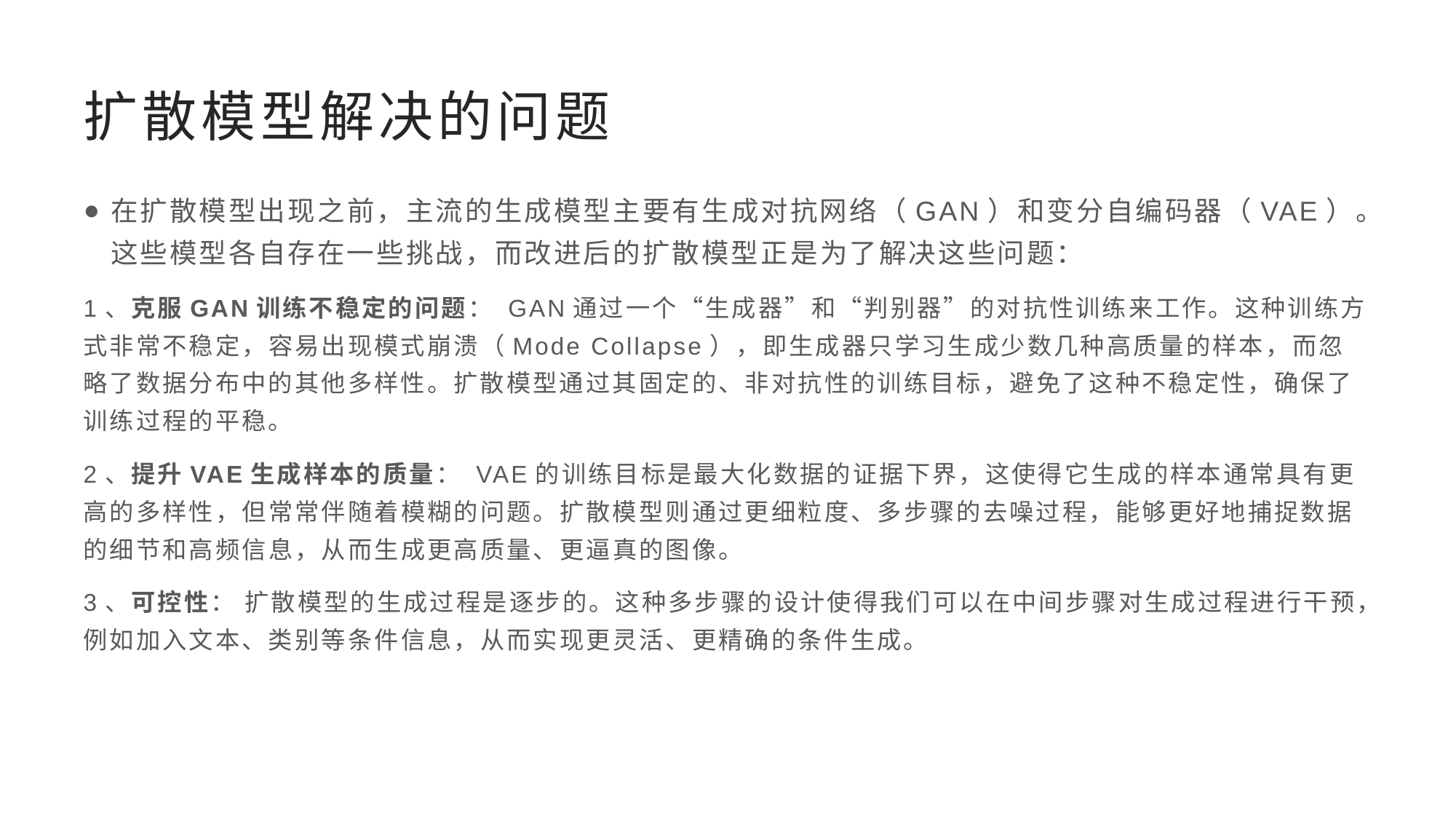

# 扩散模型解决的问题
在扩散模型出现之前，主流的生成模型主要有生成对抗网络（GAN）和变分自编码器（VAE）。这些模型各自存在一些挑战，而改进后的扩散模型正是为了解决这些问题：
1、克服GAN训练不稳定的问题： GAN通过一个“生成器”和“判别器”的对抗性训练来工作。这种训练方式非常不稳定，容易出现模式崩溃（Mode Collapse），即生成器只学习生成少数几种高质量的样本，而忽略了数据分布中的其他多样性。扩散模型通过其固定的、非对抗性的训练目标，避免了这种不稳定性，确保了训练过程的平稳。
2、提升VAE生成样本的质量： VAE的训练目标是最大化数据的证据下界，这使得它生成的样本通常具有更高的多样性，但常常伴随着模糊的问题。扩散模型则通过更细粒度、多步骤的去噪过程，能够更好地捕捉数据的细节和高频信息，从而生成更高质量、更逼真的图像。
3、可控性： 扩散模型的生成过程是逐步的。这种多步骤的设计使得我们可以在中间步骤对生成过程进行干预，例如加入文本、类别等条件信息，从而实现更灵活、更精确的条件生成。